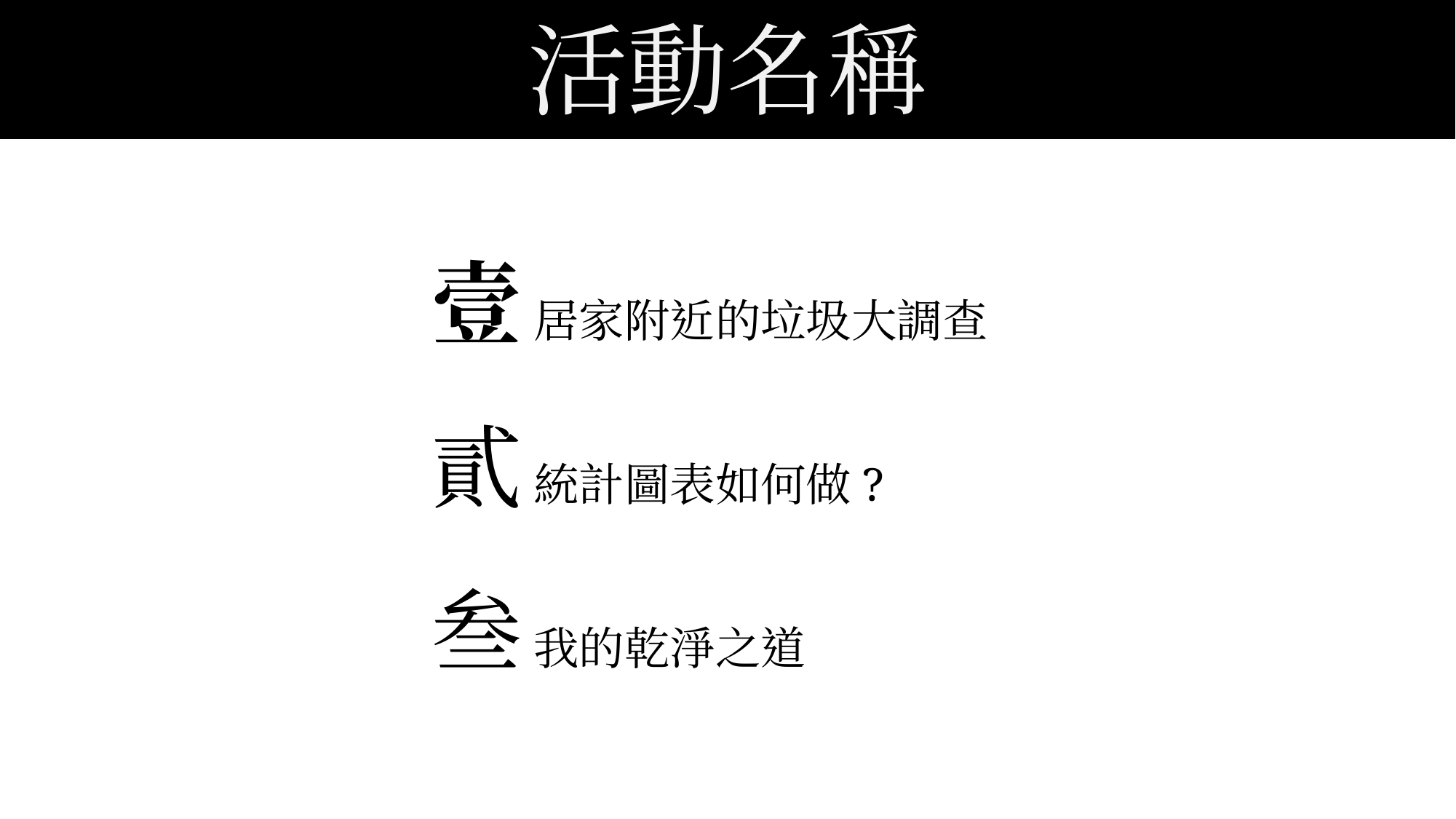

活動名稱
壹 居家附近的垃圾大調查

貳 統計圖表如何做?

叁 我的乾淨之道